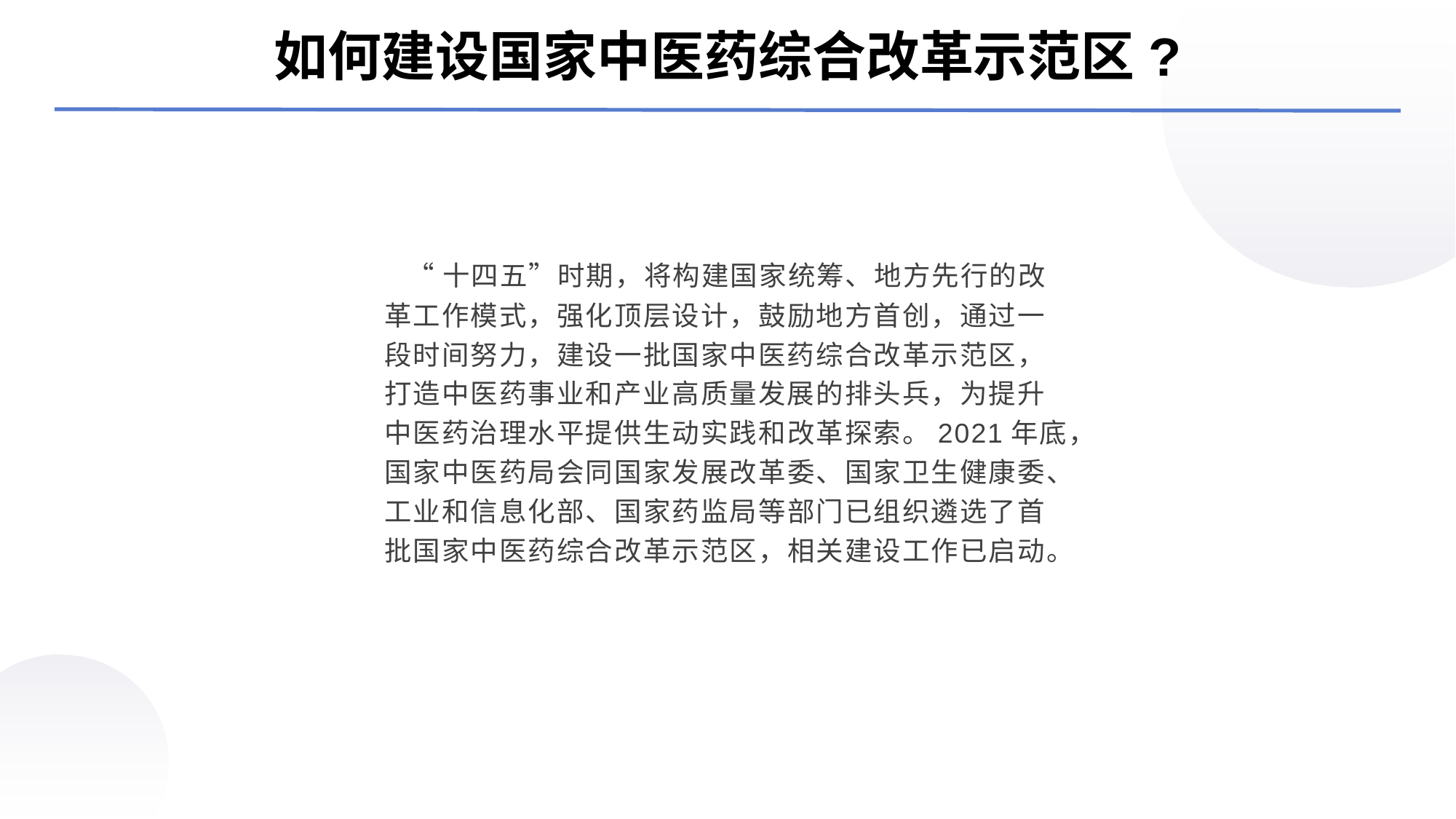

如何建设国家中医药综合改革示范区?
   “十四五”时期，将构建国家统筹、地方先行的改革工作模式，强化顶层设计，鼓励地方首创，通过一段时间努力，建设一批国家中医药综合改革示范区，打造中医药事业和产业高质量发展的排头兵，为提升中医药治理水平提供生动实践和改革探索。2021年底，国家中医药局会同国家发展改革委、国家卫生健康委、工业和信息化部、国家药监局等部门已组织遴选了首批国家中医药综合改革示范区，相关建设工作已启动。